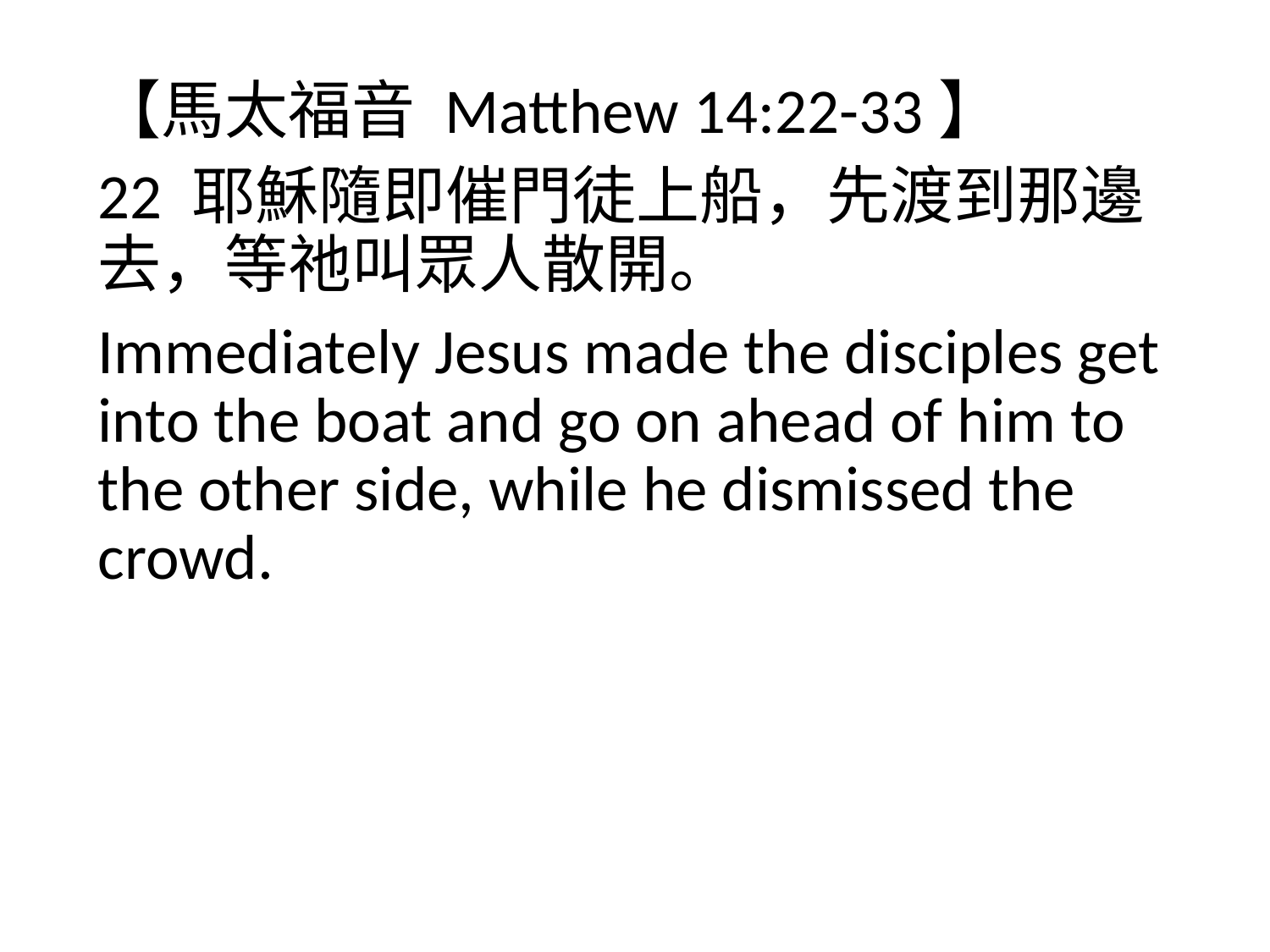

【馬太福音 Matthew 14:22-33】
22 耶穌隨即催門徒上船，先渡到那邊去，等祂叫眾人散開。
Immediately Jesus made the disciples get into the boat and go on ahead of him to the other side, while he dismissed the crowd.